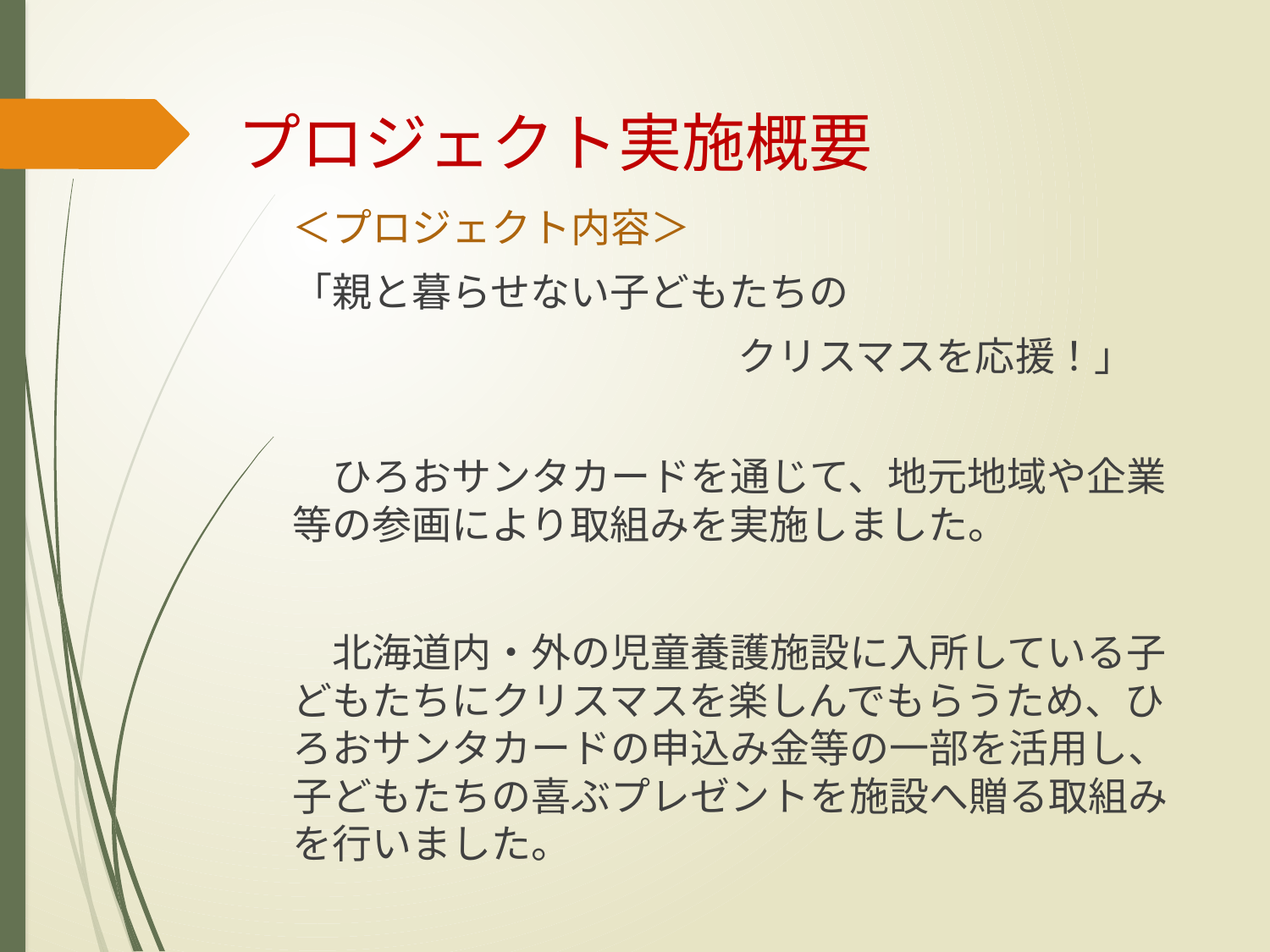

# プロジェクト実施概要
＜プロジェクト内容＞
「親と暮らせない子どもたちの
　　　　　　　　　　クリスマスを応援！」

　ひろおサンタカードを通じて、地元地域や企業等の参画により取組みを実施しました。

　北海道内・外の児童養護施設に入所している子どもたちにクリスマスを楽しんでもらうため、ひろおサンタカードの申込み金等の一部を活用し、子どもたちの喜ぶプレゼントを施設へ贈る取組みを行いました。